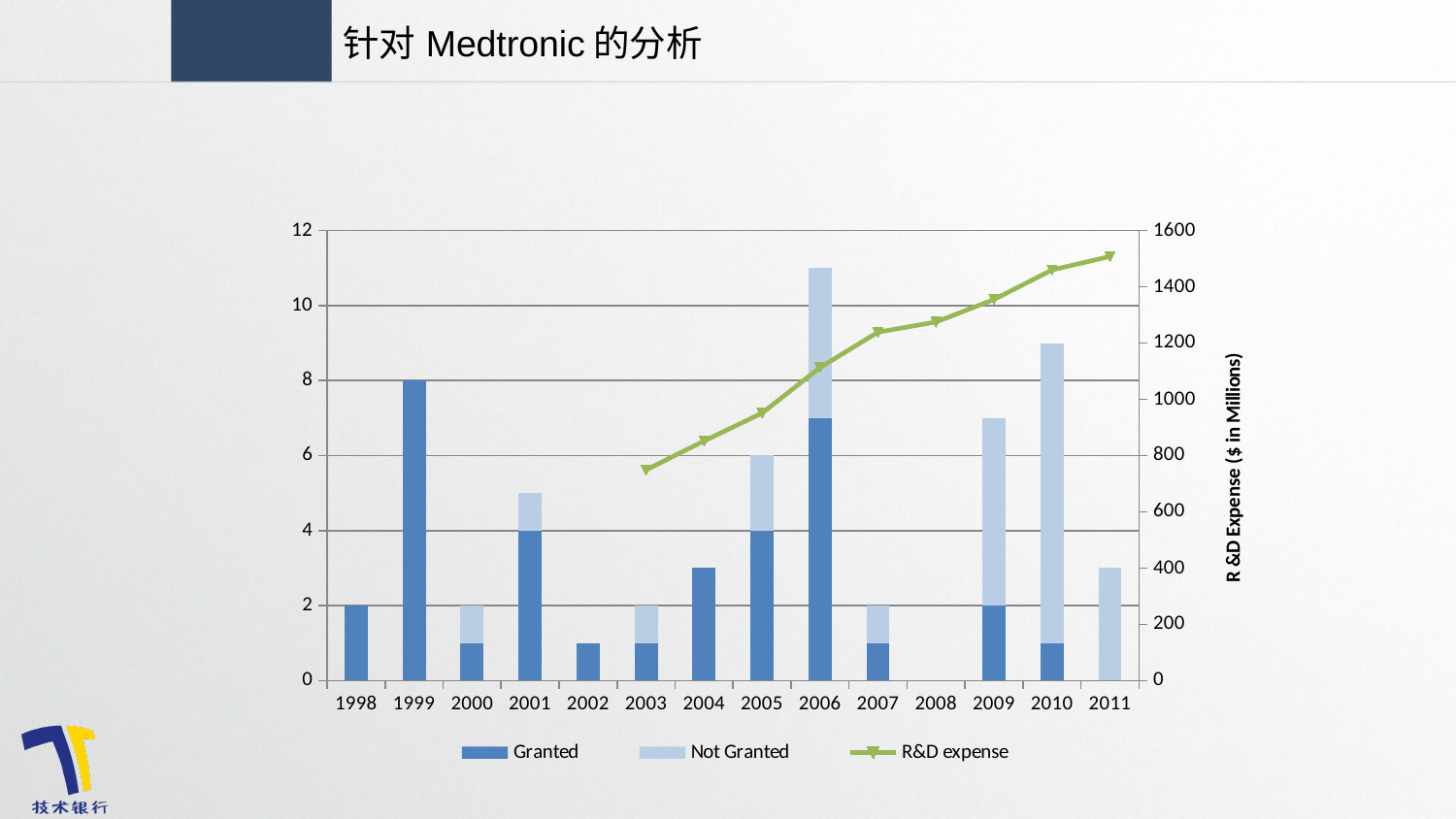

针对Medtronic的分析

### Chart

| Category | Granted | Not Granted | R&D expense |
|---|---|---|---|
| 1998 | 2.0 | None | None |
| 1999 | 8.0 | None | None |
| 2000 | 1.0 | 1.0 | None |
| 2001 | 4.0 | 1.0 | None |
| 2002 | 1.0 | None | None |
| 2003 | 1.0 | 1.0 | 749.0 |
| 2004 | 3.0 | None | 852.0 |
| 2005 | 4.0 | 2.0 | 951.0 |
| 2006 | 7.0 | 4.0 | 1113.0 |
| 2007 | 1.0 | 1.0 | 1239.0 |
| 2008 | None | None | 1275.0 |
| 2009 | 2.0 | 5.0 | 1355.0 |
| 2010 | 1.0 | 8.0 | 1460.0 |
| 2011 | None | 3.0 | 1508.0 |